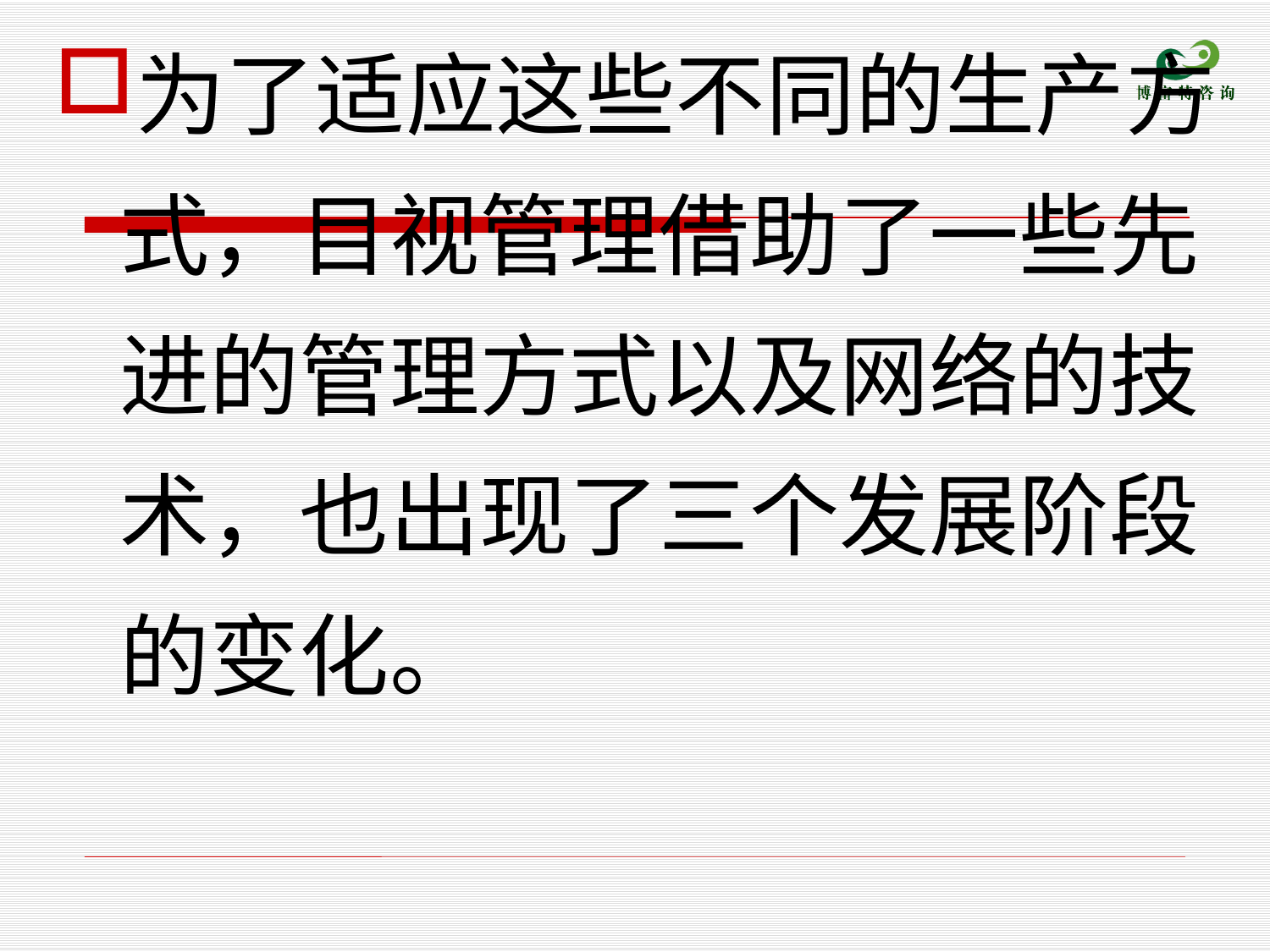

为了适应这些不同的生产方式，目视管理借助了一些先进的管理方式以及网络的技术，也出现了三个发展阶段的变化。
529